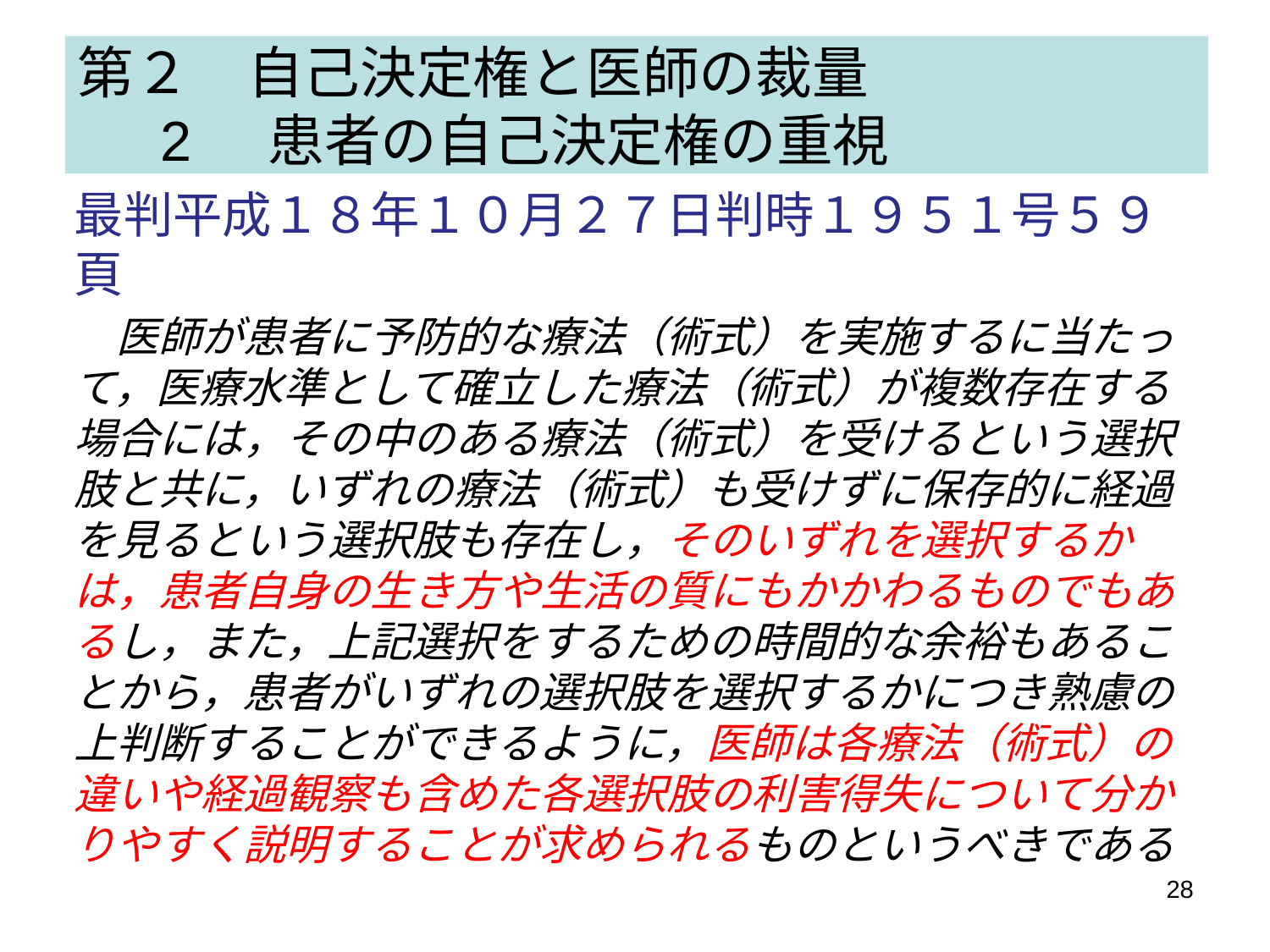

# 第２　自己決定権と医師の裁量 　 2    患者の自己決定権の重視
最判平成１８年１０月２７日判時１９５１号５９頁
　医師が患者に予防的な療法（術式）を実施するに当たって，医療水準として確立した療法（術式）が複数存在する場合には，その中のある療法（術式）を受けるという選択肢と共に，いずれの療法（術式）も受けずに保存的に経過を見るという選択肢も存在し，そのいずれを選択するかは，患者自身の生き方や生活の質にもかかわるものでもあるし，また，上記選択をするための時間的な余裕もあることから，患者がいずれの選択肢を選択するかにつき熟慮の上判断することができるように，医師は各療法（術式）の違いや経過観察も含めた各選択肢の利害得失について分かりやすく説明することが求められるものというべきである

28